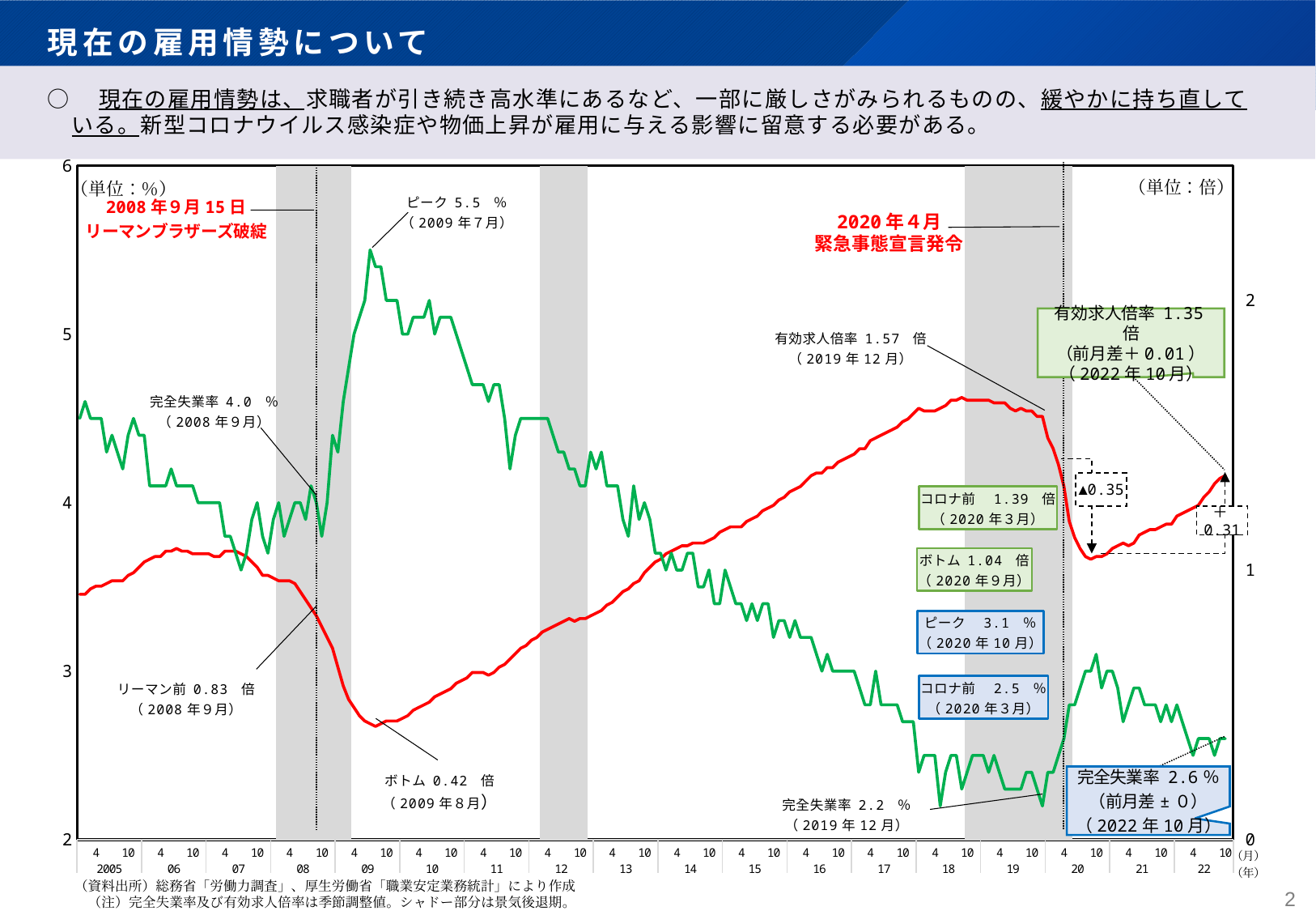

# 現在の雇用情勢について
○　現在の雇用情勢は、求職者が引き続き高水準にあるなど、一部に厳しさがみられるものの、緩やかに持ち直している。新型コロナウイルス感染症や物価上昇が雇用に与える影響に留意する必要がある。

### Chart

| Category | 景気後退 | 完全失業率 | 有効求人倍率 |
|---|---|---|---|
| 1 | None | 4.5 | 0.91 |
|   | None | 4.6 | 0.91 |
|   | None | 4.5 | 0.93 |
| 4 | None | 4.5 | 0.94 |
|   | None | 4.5 | 0.94 |
|   | None | 4.3 | 0.95 |
| 7 | None | 4.4 | 0.96 |
|   | None | 4.3 | 0.96 |
|   | None | 4.2 | 0.96 |
| 10 | None | 4.4 | 0.98 |
|   | None | 4.5 | 0.99 |
|   | None | 4.4 | 1.01 |
| 1 | None | 4.4 | 1.03 |
|   | None | 4.1 | 1.04 |
|   | None | 4.1 | 1.05 |
| 4 | None | 4.1 | 1.05 |
|   | None | 4.1 | 1.07 |
|   | None | 4.2 | 1.07 |
| 7 | None | 4.1 | 1.08 |
|   | None | 4.1 | 1.07 |
|   | None | 4.1 | 1.07 |
| 10 | None | 4.1 | 1.06 |
|   | None | 4.0 | 1.06 |
|   | None | 4.0 | 1.06 |
| 1 | None | 4.0 | 1.06 |
|   | None | 4.0 | 1.05 |
|   | None | 4.0 | 1.05 |
| 4 | None | 3.8 | 1.07 |
|   | None | 3.8 | 1.07 |
|   | None | 3.7 | 1.07 |
| 7 | None | 3.6 | 1.06 |
|   | None | 3.7 | 1.05 |
|   | None | 3.9 | 1.03 |
| 10 | None | 4.0 | 1.01 |
|   | None | 3.8 | 0.98 |
|   | None | 3.7 | 0.98 |
| 1 | None | 3.9 | 0.97 |
|   | 5.0 | 4.0 | 0.96 |
|   | 5.0 | 3.8 | 0.96 |
| 4 | 5.0 | 3.9 | 0.96 |
|   | 5.0 | 4.0 | 0.95 |
|   | 5.0 | 4.0 | 0.92 |
| 7 | 5.0 | 3.9 | 0.89 |
|   | 5.0 | 4.1 | 0.86 |
|   | 5.0 | 4.0 | 0.83 |
| 10 | 5.0 | 3.8 | 0.79 |
|   | 5.0 | 4.0 | 0.75 |
|   | 5.0 | 4.4 | 0.71 |
| 1 | 5.0 | 4.3 | 0.64 |
|   | 5.0 | 4.6 | 0.57 |
|   | 5.0 | 4.8 | 0.52 |
| 4 | None | 5.0 | 0.49 |
|   | None | 5.1 | 0.46 |
|   | None | 5.2 | 0.44 |
| 7 | None | 5.5 | 0.43 |
|   | None | 5.4 | 0.42 |
|   | None | 5.4 | 0.43 |
| 10 | None | 5.2 | 0.44 |
|   | None | 5.2 | 0.44 |
|   | None | 5.2 | 0.44 |
| 1 | None | 5.0 | 0.45 |
|   | None | 5.0 | 0.46 |
|   | None | 5.1 | 0.48 |
| 4 | None | 5.1 | 0.49 |
|   | None | 5.1 | 0.5 |
|   | None | 5.2 | 0.51 |
| 7 | None | 5.0 | 0.53 |
|   | None | 5.1 | 0.54 |
|   | None | 5.1 | 0.55 |
| 10 | None | 5.1 | 0.56 |
|   | None | 5.0 | 0.58 |
|   | None | 4.9 | 0.59 |
| 1 | None | 4.8 | 0.6 |
|   | None | 4.7 | 0.62 |
|   | None | 4.7 | 0.62 |
| 4 | None | 4.7 | 0.62 |
|   | None | 4.6 | 0.61 |
|   | None | 4.7 | 0.62 |
| 7 | None | 4.7 | 0.64 |
|   | None | 4.5 | 0.65 |
|   | None | 4.2 | 0.67 |
| 10 | None | 4.4 | 0.69 |
|   | None | 4.5 | 0.71 |
|   | None | 4.5 | 0.72 |
| 1 | None | 4.5 | 0.74 |
|   | None | 4.5 | 0.75 |
|   | 5.0 | 4.5 | 0.77 |
| 4 | 5.0 | 4.5 | 0.78 |
|   | 5.0 | 4.4 | 0.79 |
|   | 5.0 | 4.3 | 0.8 |
| 7 | 5.0 | 4.3 | 0.81 |
|   | 5.0 | 4.2 | 0.82 |
|   | 5.0 | 4.2 | 0.81 |
| 10 | 5.0 | 4.1 | 0.82 |
|   | 5.0 | 4.1 | 0.82 |
|   | None | 4.3 | 0.83 |
| 1 | None | 4.2 | 0.84 |
|   | None | 4.3 | 0.85 |
|   | None | 4.1 | 0.87 |
| 4 | None | 4.1 | 0.88 |
|   | None | 4.1 | 0.9 |
|   | None | 3.9 | 0.92 |
| 7 | None | 3.8 | 0.93 |
|   | None | 4.1 | 0.95 |
|   | None | 3.9 | 0.96 |
| 10 | None | 4.0 | 0.99 |
|   | None | 3.9 | 1.01 |
|   | None | 3.7 | 1.03 |
| 1 | None | 3.7 | 1.04 |
|   | None | 3.6 | 1.06 |
|   | None | 3.7 | 1.07 |
| 4 | None | 3.6 | 1.08 |
|   | None | 3.6 | 1.09 |
|   | None | 3.7 | 1.09 |
| 7 | None | 3.7 | 1.1 |
|   | None | 3.5 | 1.1 |
|   | None | 3.5 | 1.1 |
| 10 | None | 3.6 | 1.11 |
|   | None | 3.4 | 1.12 |
|   | None | 3.4 | 1.14 |
| 1 | None | 3.6 | 1.15 |
|   | None | 3.5 | 1.16 |
|   | None | 3.4 | 1.16 |
| 4 | None | 3.4 | 1.16 |
|   | None | 3.3 | 1.18 |
|   | None | 3.4 | 1.19 |
| 7 | None | 3.3 | 1.2 |
|   | None | 3.4 | 1.22 |
|   | None | 3.4 | 1.23 |
| 10 | None | 3.2 | 1.24 |
|   | None | 3.3 | 1.26 |
|   | None | 3.3 | 1.27 |
| 1 | None | 3.2 | 1.29 |
|   | None | 3.3 | 1.3 |
|   | None | 3.2 | 1.31 |
| 4 | None | 3.2 | 1.33 |
|   | None | 3.2 | 1.35 |
|   | None | 3.1 | 1.36 |
| 7 | None | 3.0 | 1.36 |
|   | None | 3.1 | 1.38 |
|   | None | 3.0 | 1.38 |
| 10 | None | 3.0 | 1.4 |
|   | None | 3.0 | 1.41 |
|   | None | 3.0 | 1.42 |
| 1 | None | 3.0 | 1.43 |
|   | None | 2.9 | 1.45 |
|   | None | 2.8 | 1.45 |
| 4 | None | 2.8 | 1.48 |
|   | None | 3.0 | 1.49 |
|   | None | 2.8 | 1.5 |
| 7 | None | 2.8 | 1.51 |
|   | None | 2.8 | 1.52 |
|   | None | 2.8 | 1.53 |
| 10 | None | 2.7 | 1.55 |
|   | None | 2.7 | 1.56 |
|   | None | 2.7 | 1.58 |
| 1 | None | 2.4 | 1.6 |
|   | None | 2.5 | 1.59 |
|   | None | 2.5 | 1.59 |
| 4 | None | 2.5 | 1.59 |
|   | None | 2.2 | 1.6 |
|   | None | 2.4 | 1.61 |
| 7 | None | 2.5 | 1.63 |
|   | None | 2.5 | 1.63 |
|   | None | 2.3 | 1.64 |
| 10 | 5.0 | 2.4 | 1.63 |
|   | 5.0 | 2.5 | 1.63 |
|   | 5.0 | 2.5 | 1.63 |
| 1 | 5.0 | 2.5 | 1.63 |
|   | 5.0 | 2.4 | 1.63 |
|   | 5.0 | 2.5 | 1.62 |
| 4 | 5.0 | 2.4 | 1.62 |
|   | 5.0 | 2.3 | 1.62 |
|   | 5.0 | 2.3 | 1.6 |
| 7 | 5.0 | 2.3 | 1.59 |
|   | 5.0 | 2.3 | 1.6 |
|   | 5.0 | 2.4 | 1.59 |
| 10 | 5.0 | 2.4 | 1.59 |
|   | 5.0 | 2.3 | 1.57 |
|   | 5.0 | 2.2 | 1.57 |
| 1 | 5.0 | 2.4 | 1.49 |
|   | 5.0 | 2.4 | 1.45 |
|   | 5.0 | 2.5 | 1.39 |
| 4 | 5.0 | 2.6 | 1.31 |
|   | 5.0 | 2.8 | 1.18 |
|   | None | 2.8 | 1.12 |
| 7 | None | 2.9 | 1.08 |
|   | None | 3.0 | 1.05 |
|   | None | 3.0 | 1.04 |
| 10 | None | 3.1 | 1.05 |
|   | None | 2.9 | 1.05 |
|   | None | 3.0 | 1.06 |
| 1 | None | 3.0 | 1.08 |
|   | None | 2.9 | 1.09 |
|   | None | 2.7 | 1.1 |
| 4 | None | 2.8 | 1.09 |
|   | None | 2.9 | 1.1 |
|   | None | 2.9 | 1.13 |
| 7 | None | 2.8 | 1.14 |
|   | None | 2.8 | 1.15 |
|   | None | 2.8 | 1.15 |
| 10 | None | 2.7 | 1.16 |
|   | None | 2.8 | 1.17 |
|   | None | 2.7 | 1.17 |
| 1 | None | 2.8 | 1.2 |
|   | None | 2.7 | 1.21 |
|   | None | 2.6 | 1.22 |
| 4 | None | 2.5 | 1.23 |
|   | None | 2.6 | 1.24 |
|   | None | 2.6 | 1.27 |
| 7 | None | 2.6 | 1.29 |
|   | None | 2.5 | 1.32 |
|   | None | 2.6 | 1.34 |
| 10 | None | 2.6 | 1.35 |
|   | None | None | None |
2020年４月
緊急事態宣言発令
有効求人倍率 1.35倍
（前月差＋0.01）
（2022年10月）

▲0.35

＋0.31
（資料出所）総務省「労働力調査」、厚生労働省「職業安定業務統計」により作成
　（注）完全失業率及び有効求人倍率は季節調整値。シャドー部分は景気後退期。